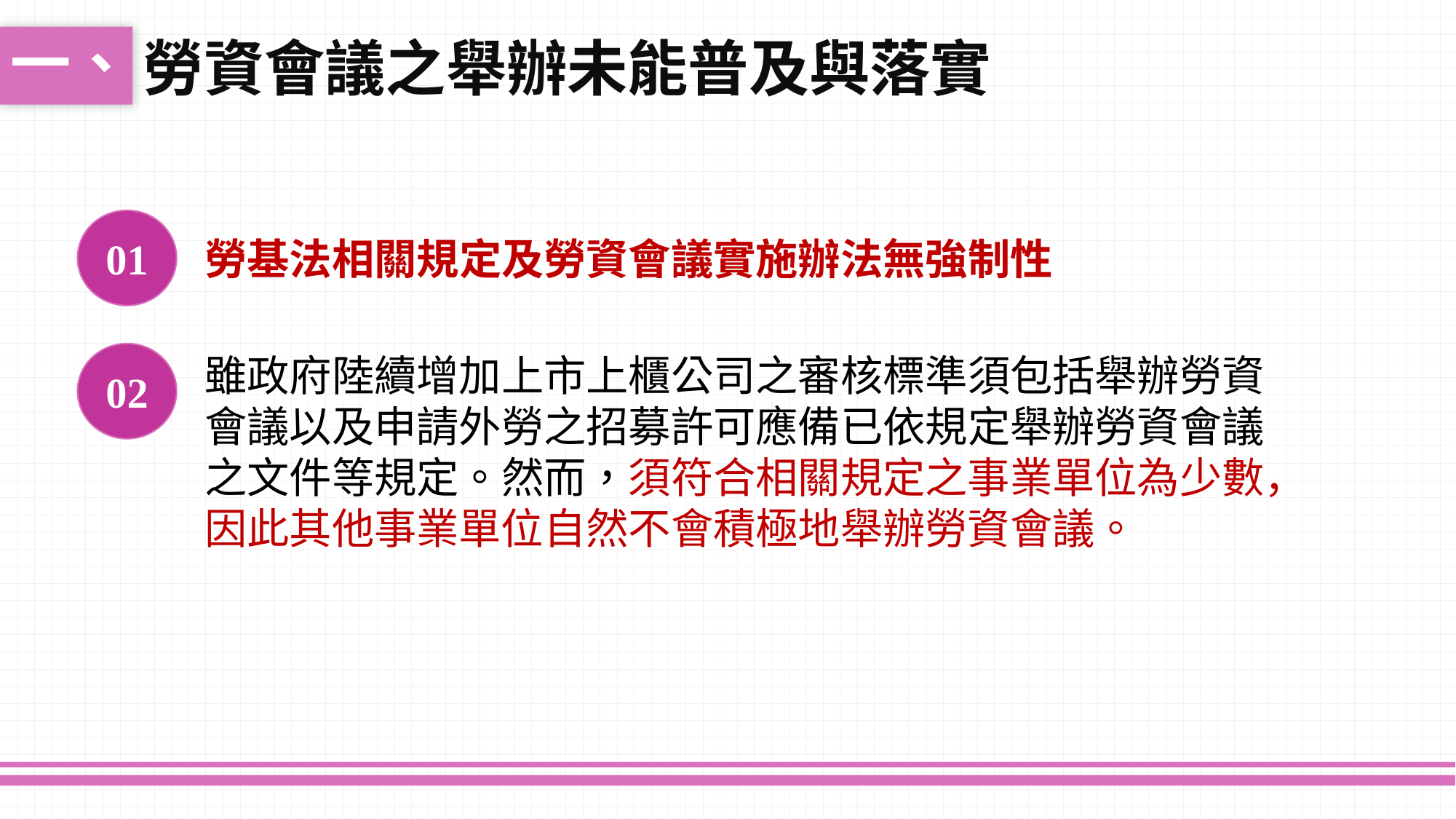

一、
勞資會議之舉辦未能普及與落實
01
勞基法相關規定及勞資會議實施辦法無強制性
02
雖政府陸續增加上市上櫃公司之審核標準須包括舉辦勞資會議以及申請外勞之招募許可應備已依規定舉辦勞資會議之文件等規定。然而，須符合相關規定之事業單位為少數，因此其他事業單位自然不會積極地舉辦勞資會議。